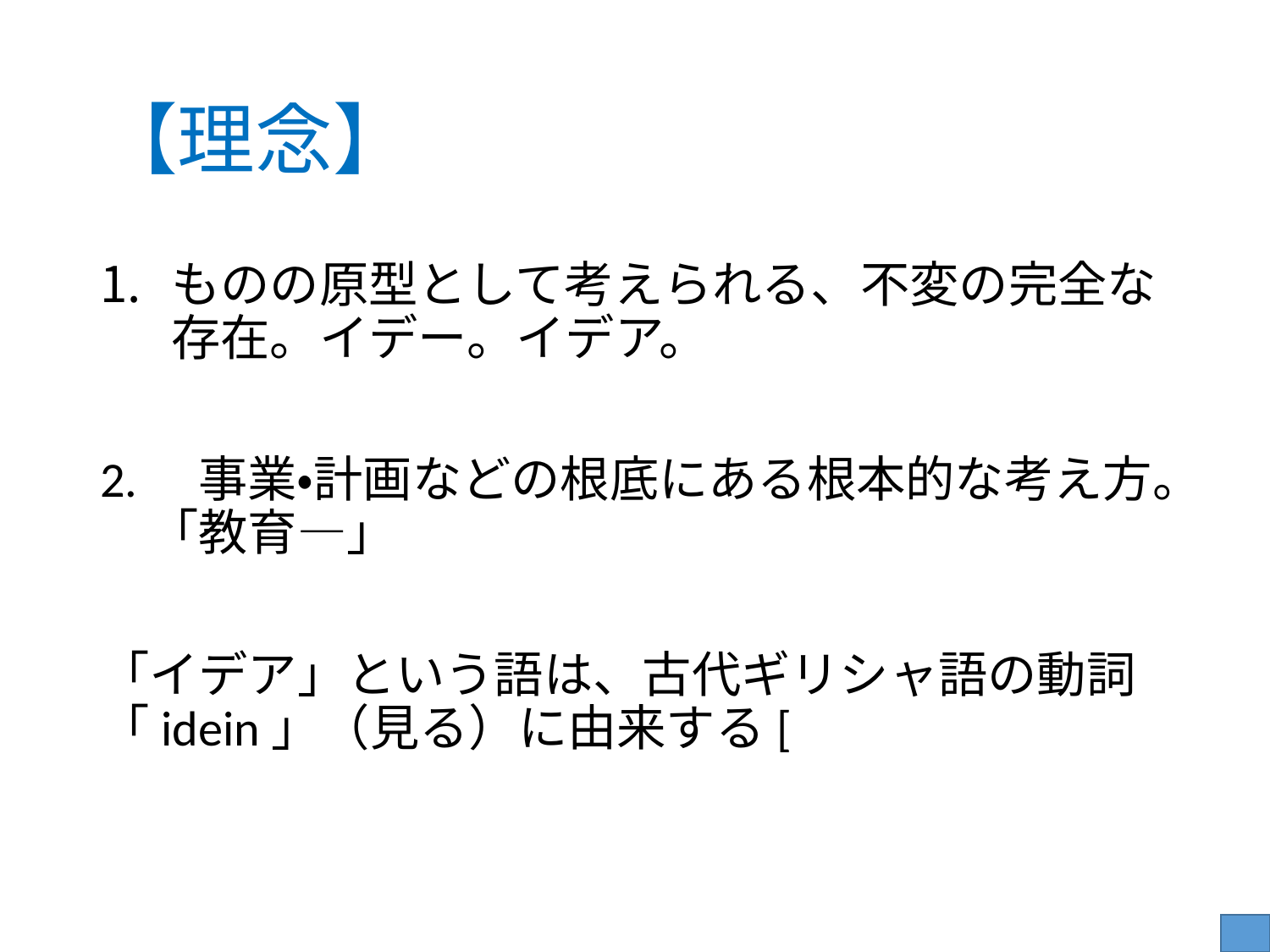

# 【理念】
ものの原型として考えられる、不変の完全な存在。イデー。イデア。

2.　事業・計画などの根底にある根本的な考え方。 「教育―」

「イデア」という語は、古代ギリシャ語の動詞「idein」（見る）に由来する[